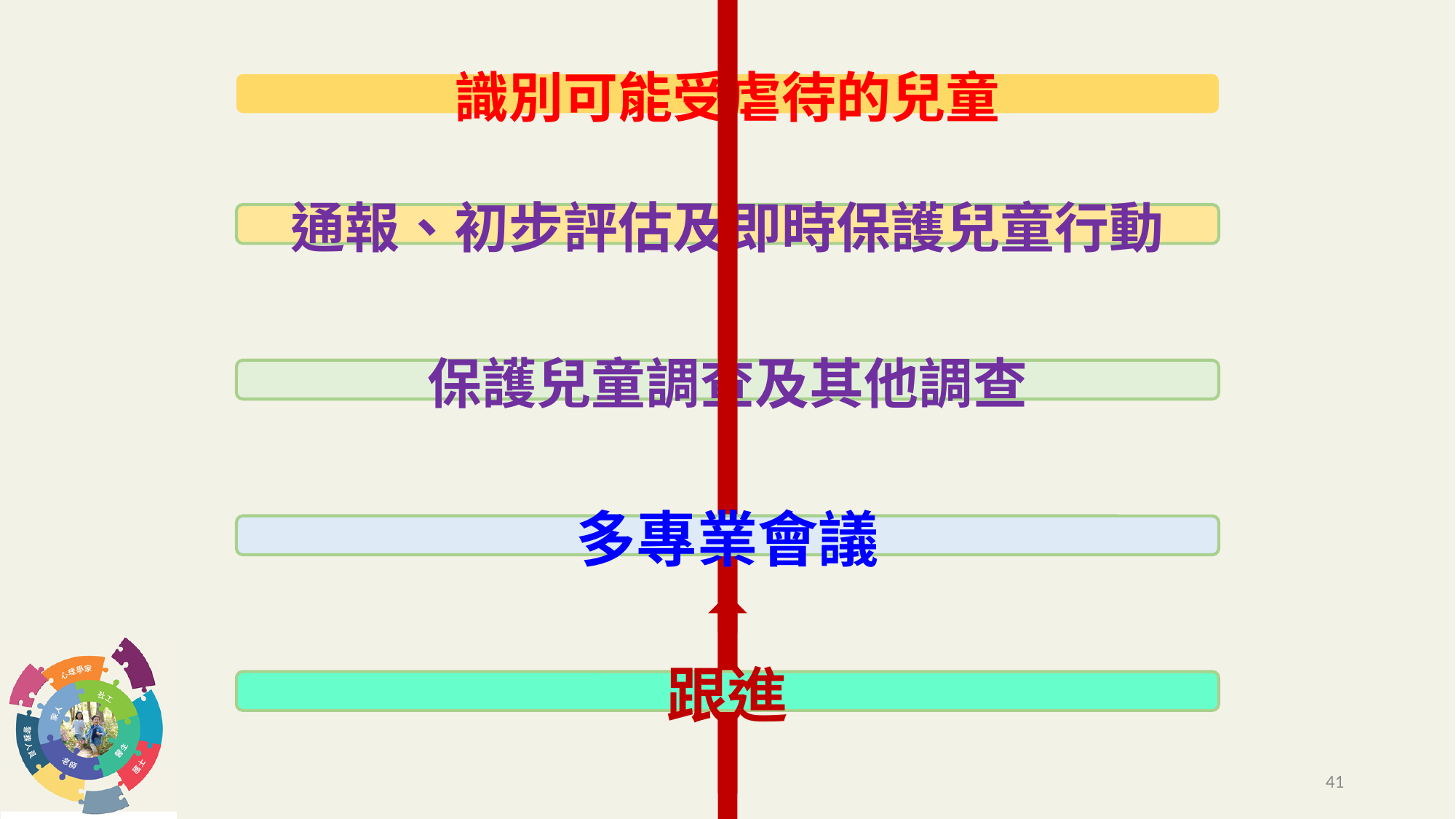

#
識別可能受虐待的兒童
通報、初步評估及即時保護兒童行動
保護兒童調查及其他調查
多專業會議
跟進

41